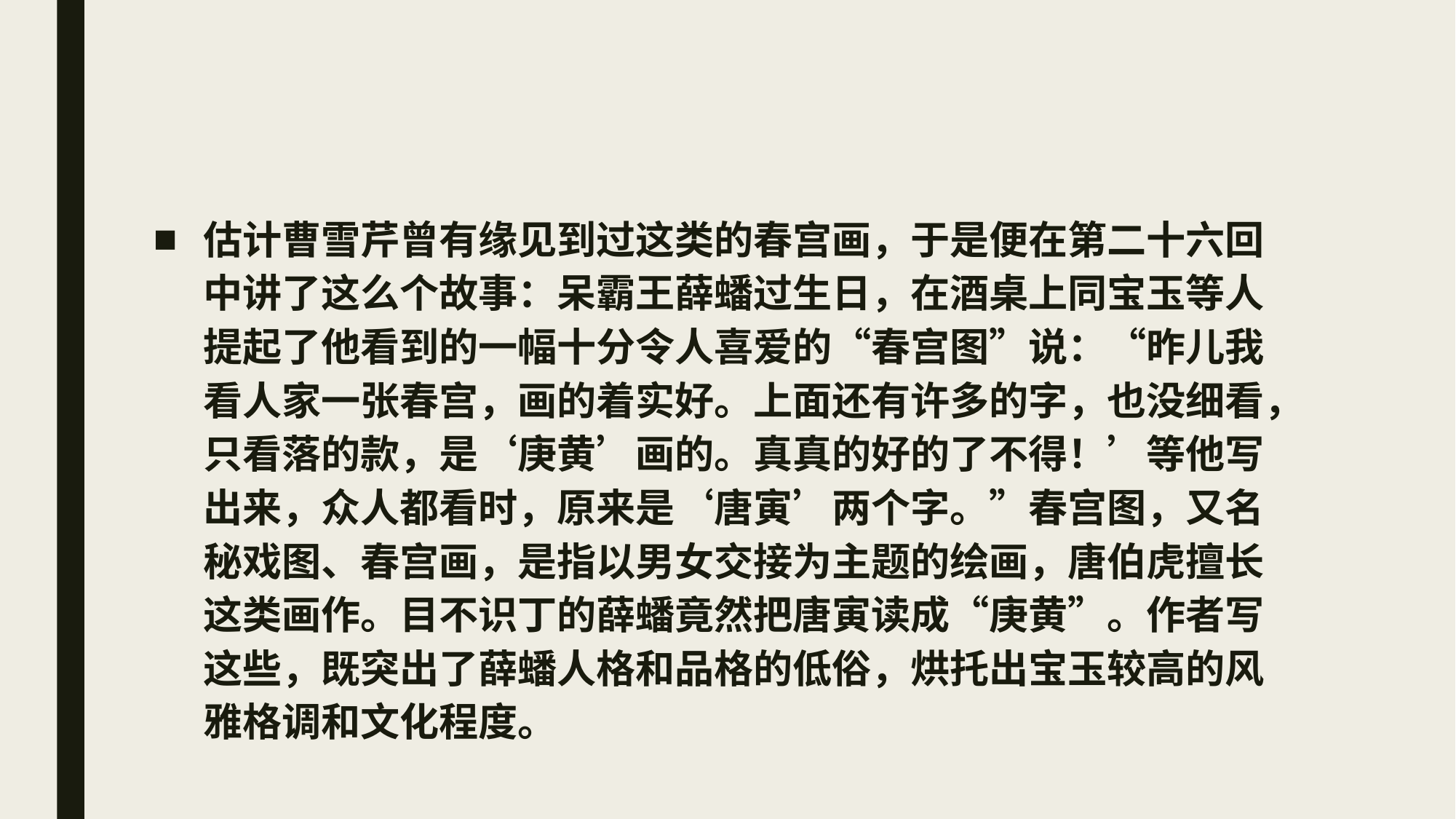

#
估计曹雪芹曾有缘见到过这类的春宫画，于是便在第二十六回中讲了这么个故事：呆霸王薛蟠过生日，在酒桌上同宝玉等人提起了他看到的一幅十分令人喜爱的“春宫图”说：“昨儿我看人家一张春宫，画的着实好。上面还有许多的字，也没细看，只看落的款，是‘庚黄’画的。真真的好的了不得！’等他写出来，众人都看时，原来是‘唐寅’两个字。”春宫图，又名秘戏图、春宫画，是指以男女交接为主题的绘画，唐伯虎擅长这类画作。目不识丁的薛蟠竟然把唐寅读成“庚黄”。作者写这些，既突出了薛蟠人格和品格的低俗，烘托出宝玉较高的风雅格调和文化程度。